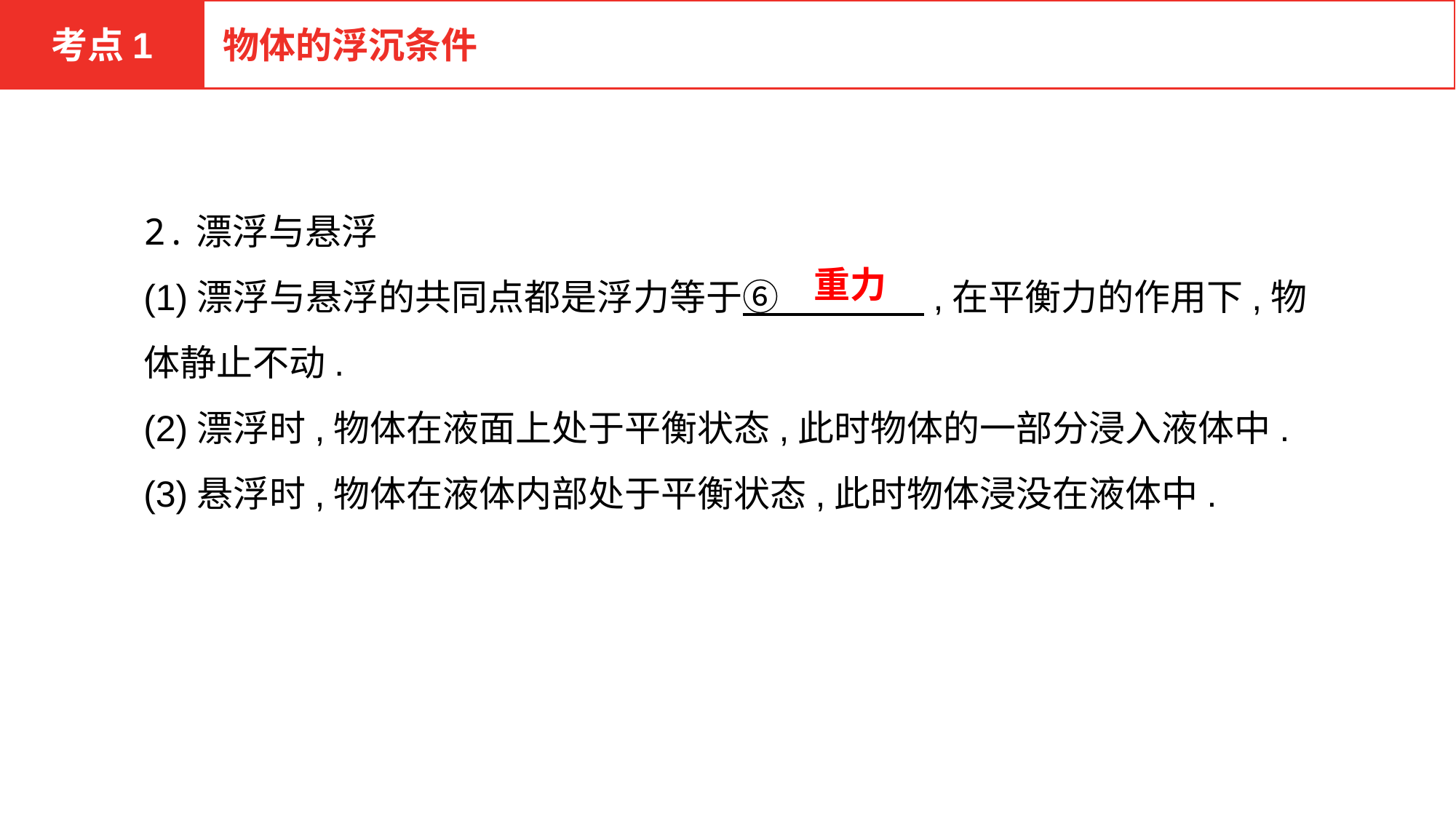

考点1
物体的浮沉条件
2.漂浮与悬浮
(1)漂浮与悬浮的共同点都是浮力等于⑥　　　　,在平衡力的作用下,物体静止不动.
(2)漂浮时,物体在液面上处于平衡状态,此时物体的一部分浸入液体中.
(3)悬浮时,物体在液体内部处于平衡状态,此时物体浸没在液体中.
 重力